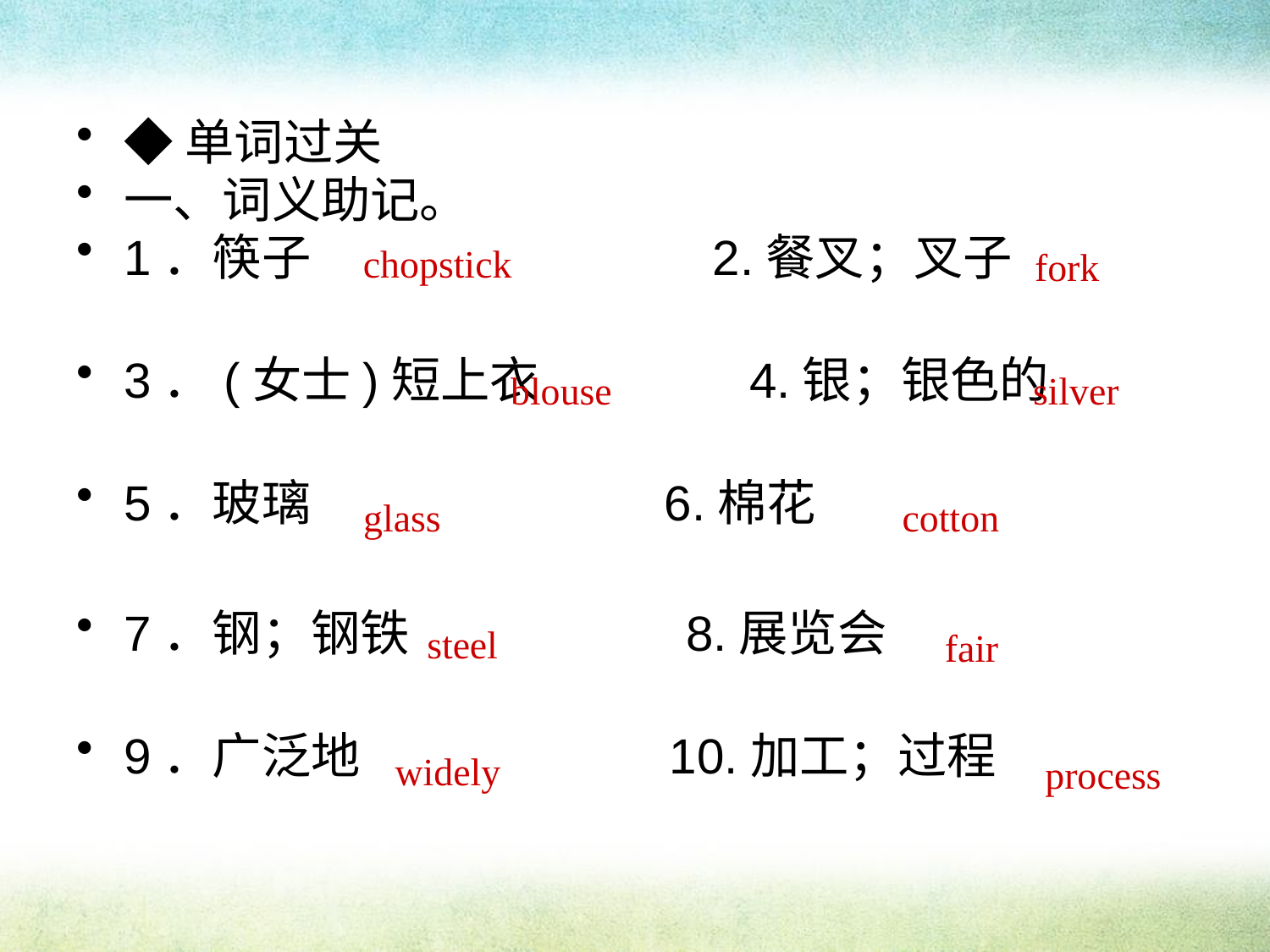

◆单词过关
一、词义助记。
1．筷子　　　　　             2.餐叉；叉子

3．(女士)短上衣                  4.银；银色的

5．玻璃                               6.棉花

7．钢；钢铁                        8.展览会

9．广泛地                           10.加工；过程
chopstick
fork
blouse
silver
cotton
glass
steel
fair
widely
process